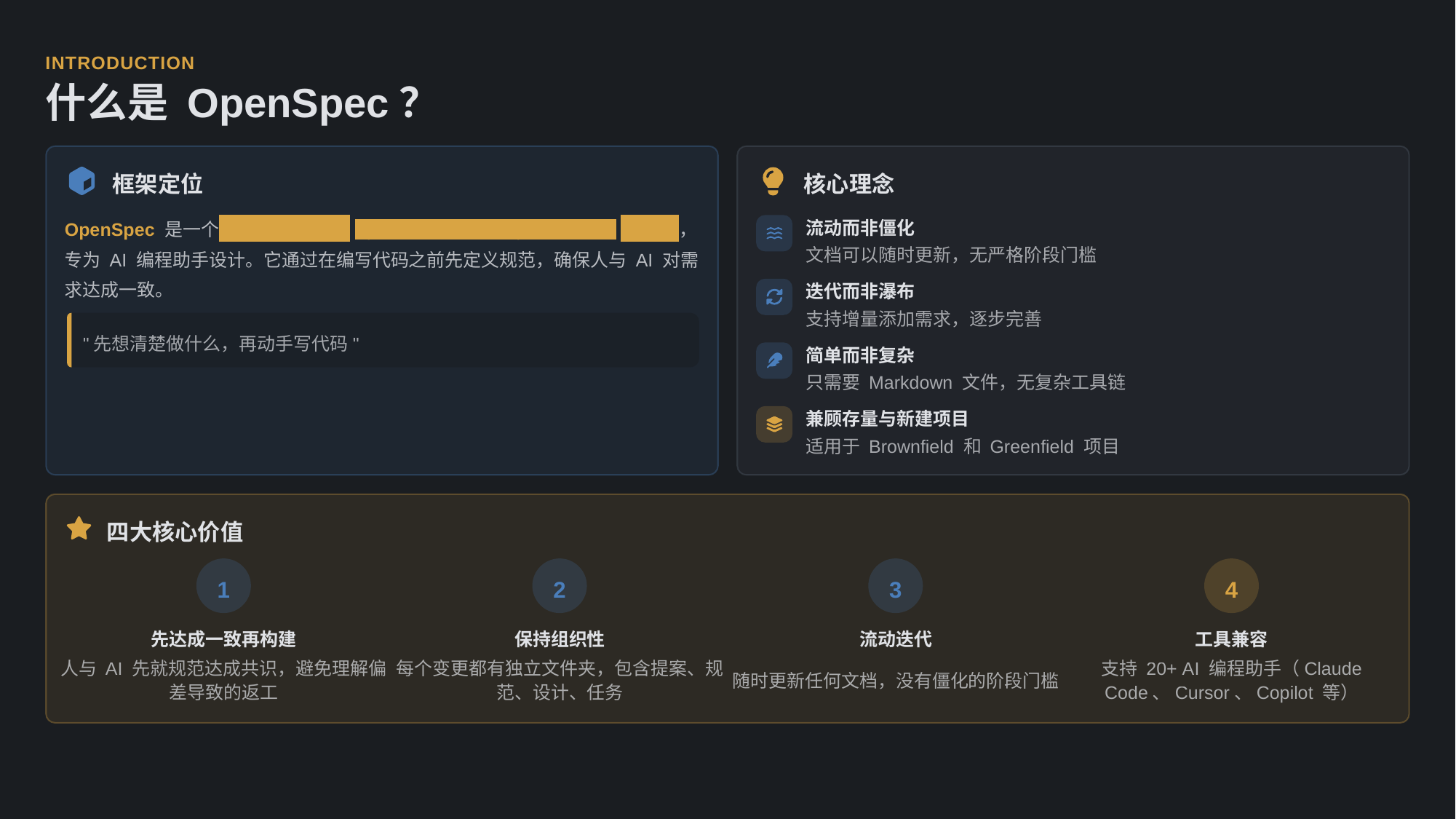

INTRODUCTION
什么是 OpenSpec？

框架定位
核心理念

OpenSpec 是一个 规范驱动开发（Spec-Driven Development, SDD）框架 ，专为 AI 编程助手设计。它通过在编写代码之前先定义规范，确保人与 AI 对需求达成一致。
流动而非僵化

文档可以随时更新，无严格阶段门槛
迭代而非瀑布

支持增量添加需求，逐步完善

"先想清楚做什么，再动手写代码"
简单而非复杂

只需要 Markdown 文件，无复杂工具链
兼顾存量与新建项目

适用于 Brownfield 和 Greenfield 项目

四大核心价值

1
2
3
4
先达成一致再构建
保持组织性
流动迭代
工具兼容
人与 AI 先就规范达成共识，避免理解偏差导致的返工
每个变更都有独立文件夹，包含提案、规范、设计、任务
随时更新任何文档，没有僵化的阶段门槛
支持 20+ AI 编程助手（Claude Code、Cursor、Copilot 等）